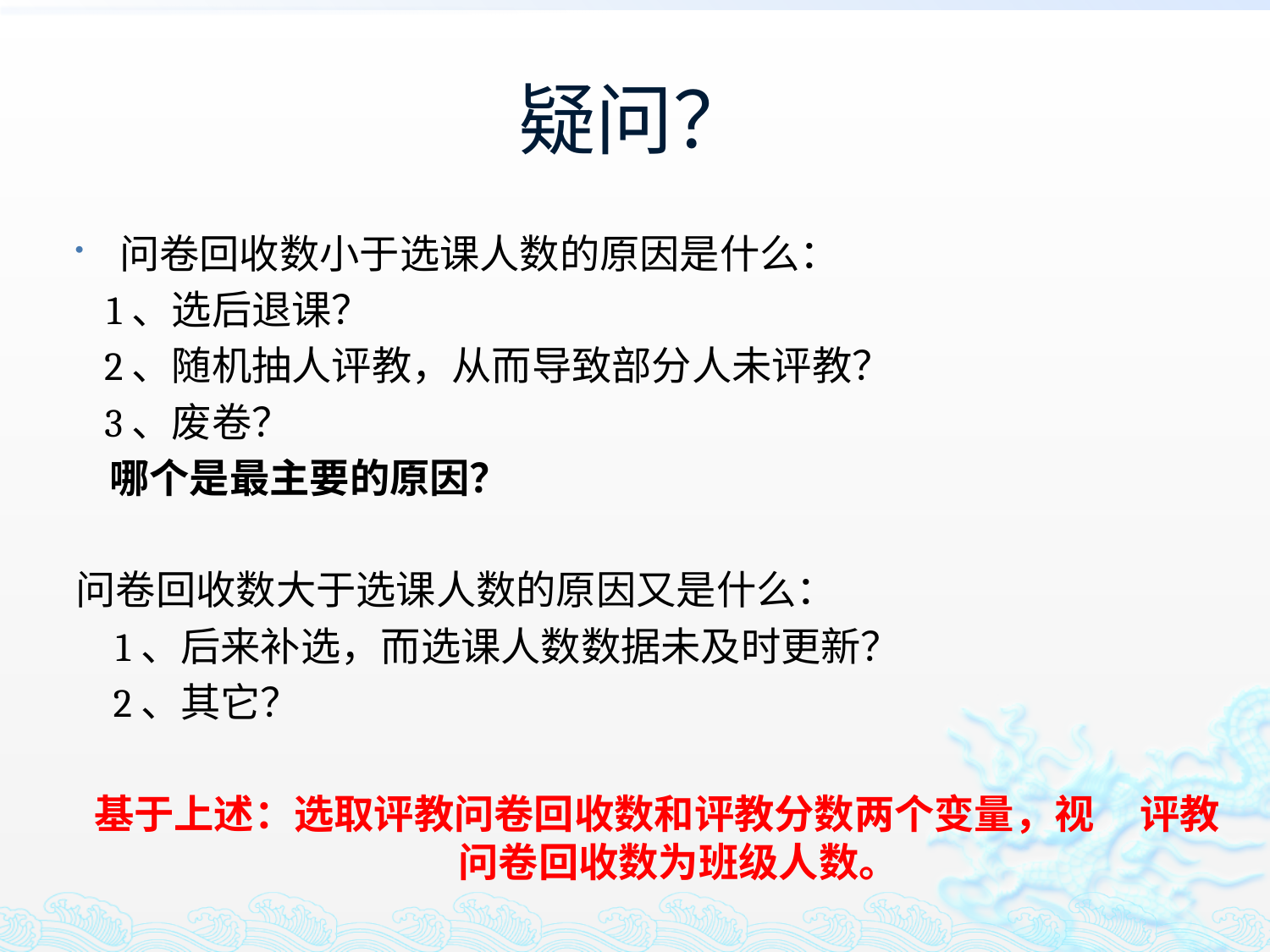

# 疑问？
问卷回收数小于选课人数的原因是什么：
   1、选后退课？
   2、随机抽人评教，从而导致部分人未评教？
   3、废卷？
   哪个是最主要的原因？

问卷回收数大于选课人数的原因又是什么：
    1、后来补选，而选课人数数据未及时更新？
    2、其它？

基于上述：选取评教问卷回收数和评教分数两个变量，视     评教问卷回收数为班级人数。